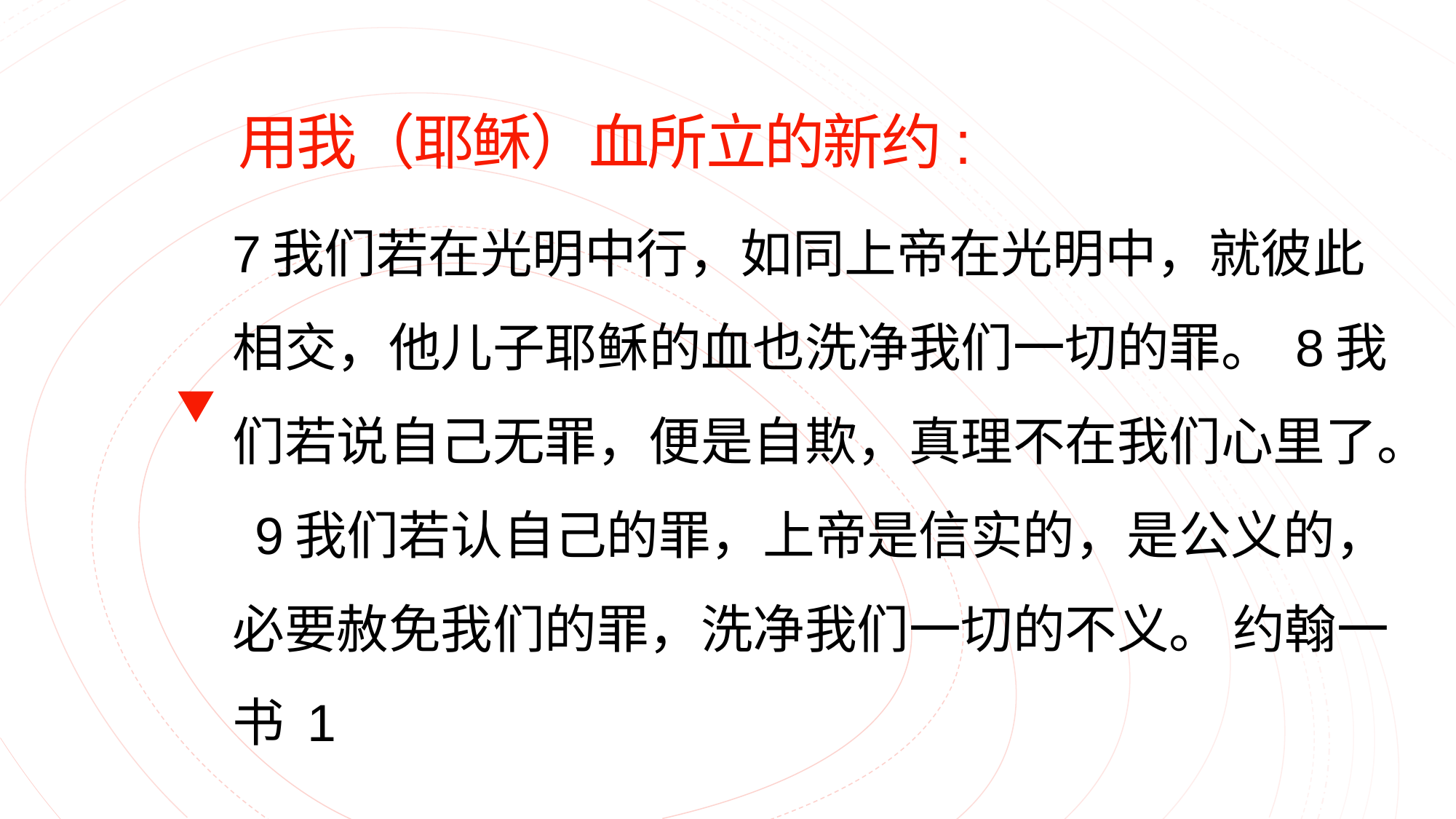

# 用我（耶稣）血所立的新约:

7我们若在光明中行，如同上帝在光明中，就彼此相交，他儿子耶稣的血也洗净我们一切的罪。 8我们若说自己无罪，便是自欺，真理不在我们心里了。 9我们若认自己的罪，上帝是信实的，是公义的，必要赦免我们的罪，洗净我们一切的不义。 约翰一书 1